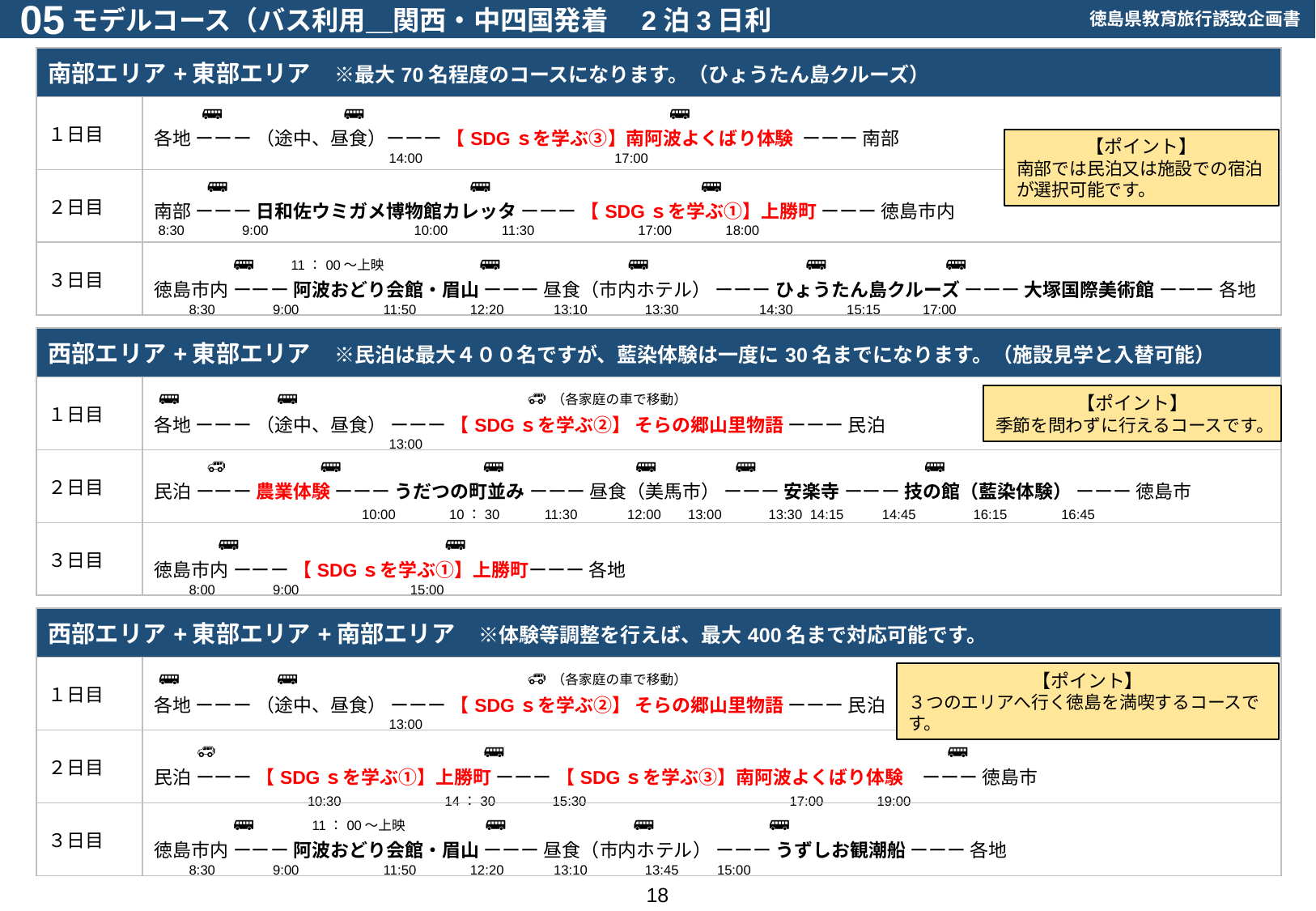

モデルコース（バス利用＿関西・中四国発着　2泊3日利用）
| 南部エリア+東部エリア　※最大70名程度のコースになります。（ひょうたん島クルーズ） |  |
| --- | --- |
| １日目 | 🚌 🚌 🚌 各地 ーーー （途中、昼食）ーーー 【SDGｓを学ぶ③】南阿波よくばり体験 ーーー 南部 14:00 17:00 |
| ２日目 | 🚌 🚌 🚌 南部 ーーー 日和佐ウミガメ博物館カレッタ ーーー 【SDGｓを学ぶ①】上勝町 ーーー 徳島市内 8:30 9:00 10:00 11:30 17:00 18:00 |
| ３日目 | 🚌 11：00～上映 　　　　　 🚌 🚌 🚌 🚌 徳島市内 ーーー 阿波おどり会館・眉山 ーーー 昼食（市内ホテル） ーーー ひょうたん島クルーズ ーーー 大塚国際美術館 ーーー 各地 8:30 9:00 11:50 12:20 13:10 13:30 14:30 15:15 17:00 |
【ポイント】
南部では民泊又は施設での宿泊が選択可能です。
| 西部エリア+東部エリア　※民泊は最大４００名ですが、藍染体験は一度に30名までになります。（施設見学と入替可能） |  |
| --- | --- |
| １日目 | 🚌 🚌 🚙（各家庭の車で移動） 各地 ーーー （途中、昼食） ーーー 【SDGｓを学ぶ②】 そらの郷山里物語 ーーー 民泊 13:00 |
| ２日目 | 🚙 🚌 🚌 🚌 🚌 🚌 民泊 ーーー 農業体験 ーーー うだつの町並み ーーー 昼食（美馬市） ーーー 安楽寺 ーーー 技の館（藍染体験） ーーー 徳島市 　　　　　　　　　　　　　　　10:00 10：30　 11:30 12:00 13:00 　 13:30 14:15 14:45 16:15 16:45 |
| ３日目 | 🚌 　　　　　 🚌 徳島市内 ーーー 【SDGｓを学ぶ①】上勝町ーーー 各地 8:00 9:00 15:00 |
【ポイント】
季節を問わずに行えるコースです。
| 西部エリア+東部エリア+南部エリア　※体験等調整を行えば、最大400名まで対応可能です。 |  |
| --- | --- |
| １日目 | 🚌 🚌 🚙（各家庭の車で移動） 各地 ーーー （途中、昼食） ーーー 【SDGｓを学ぶ②】 そらの郷山里物語 ーーー 民泊 13:00 |
| ２日目 | 🚙 　　　　　　　　　　 🚌 　　　　　　　　　　　　　　　　　　　 🚌 民泊 ーーー 【SDGｓを学ぶ①】上勝町 ーーー 【SDGｓを学ぶ③】南阿波よくばり体験　ーーー 徳島市 　　　　　　　　　　　10:30 14：30　 15:30 17:00 19:00 |
| ３日目 | 🚌 11：00～上映 　　　　　 🚌 🚌 🚌 徳島市内 ーーー 阿波おどり会館・眉山 ーーー 昼食（市内ホテル） ーーー うずしお観潮船 ーーー 各地 8:30 9:00 11:50 12:20 13:10 13:45 15:00 |
【ポイント】
３つのエリアへ行く徳島を満喫するコースです。